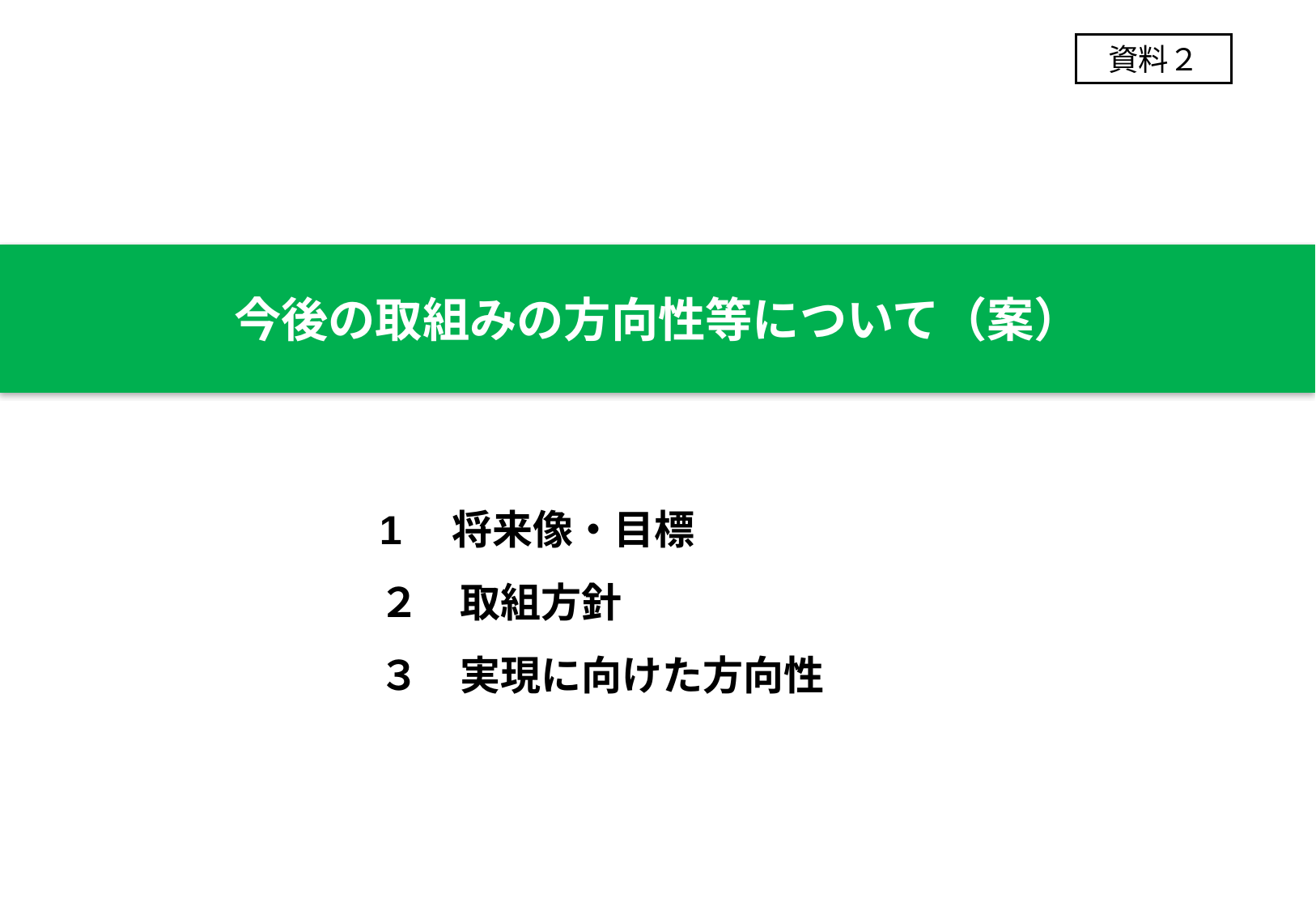

資料２
今後の取組みの方向性等について（案）
1　将来像・目標
２　取組方針
３　実現に向けた方向性